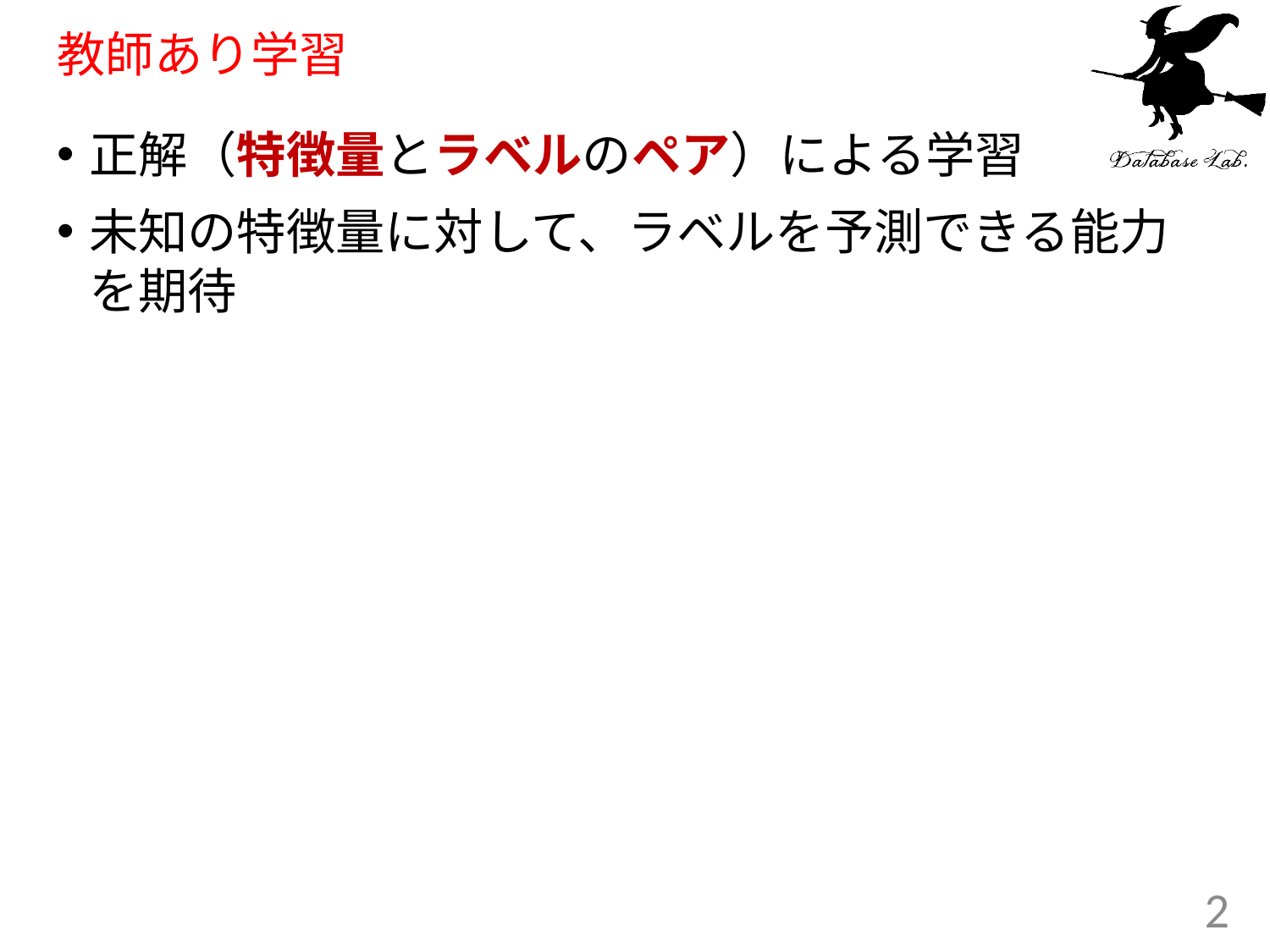

# 教師あり学習
正解（特徴量とラベルのペア）による学習
未知の特徴量に対して、ラベルを予測できる能力を期待
2